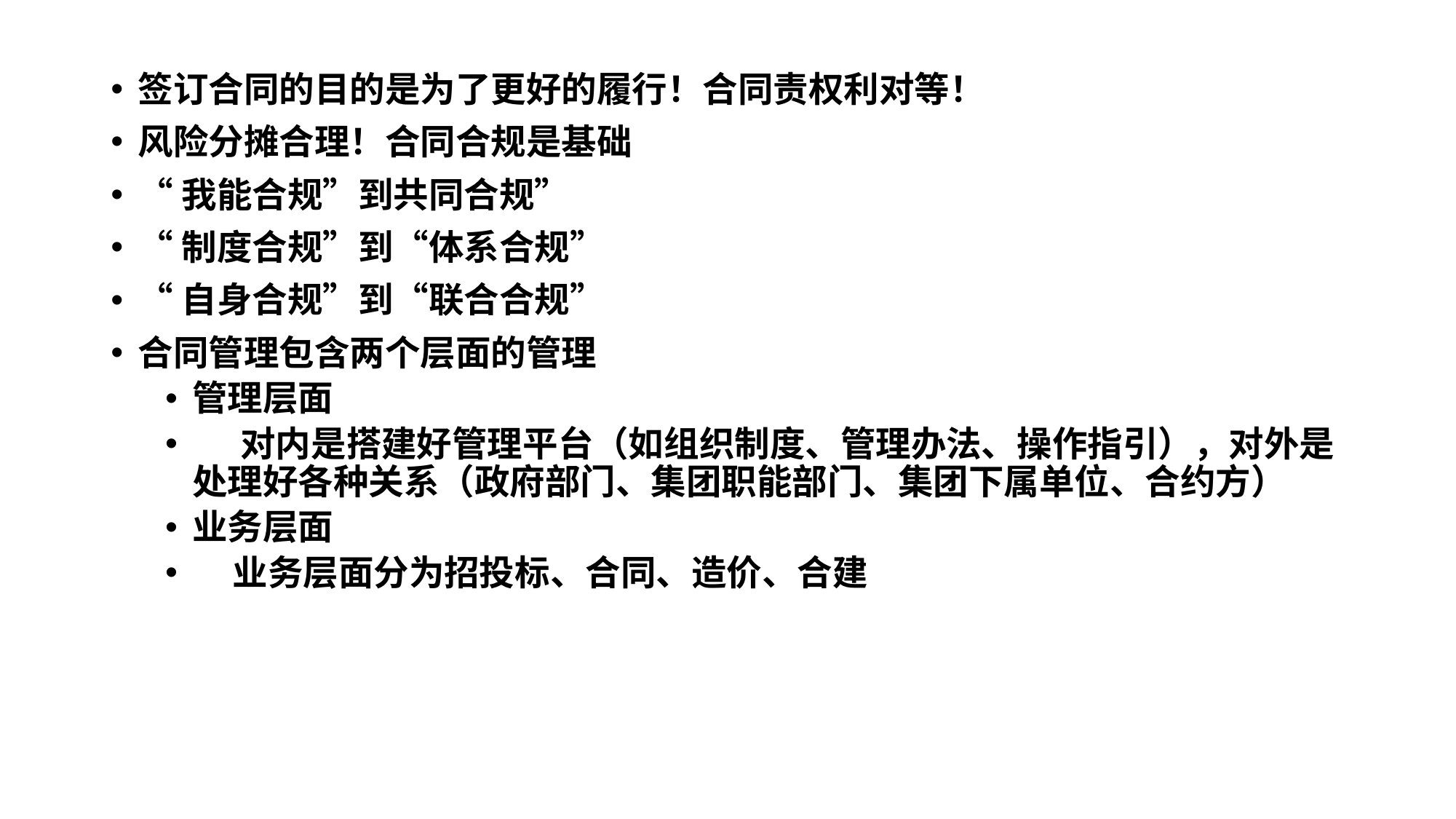

签订合同的目的是为了更好的履行！合同责权利对等！
风险分摊合理！合同合规是基础
“我能合规”到共同合规”
“制度合规”到“体系合规”
“自身合规”到“联合合规”
合同管理包含两个层面的管理
管理层面
     对内是搭建好管理平台（如组织制度、管理办法、操作指引），对外是处理好各种关系（政府部门、集团职能部门、集团下属单位、合约方）
业务层面
    业务层面分为招投标、合同、造价、合建